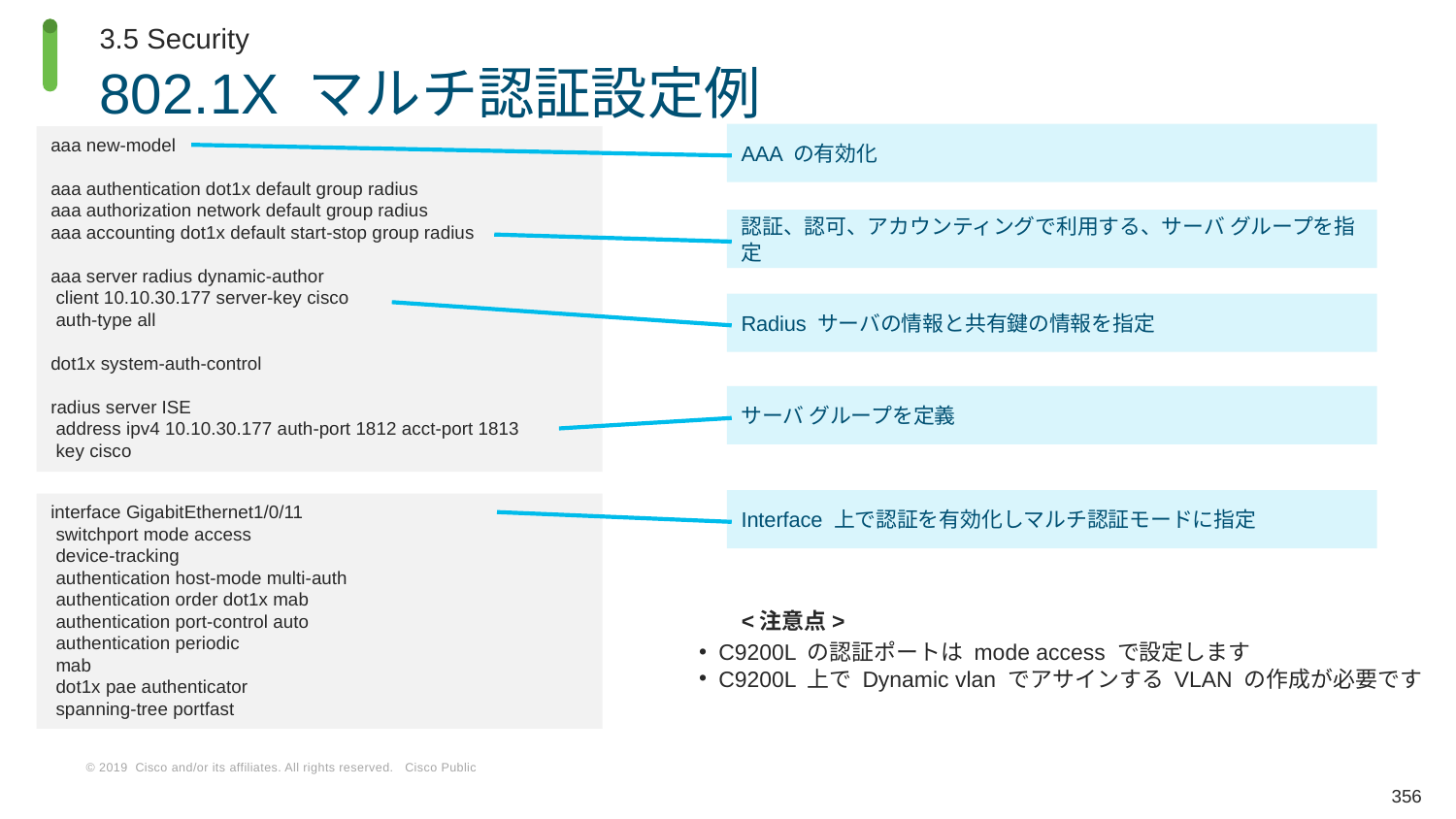

3.5 Security
# 802.1X マルチ認証設定例
AAA の有効化
aaa new-model

aaa authentication dot1x default group radius
aaa authorization network default group radius
aaa accounting dot1x default start-stop group radius

aaa server radius dynamic-author
 client 10.10.30.177 server-key cisco
 auth-type all

dot1x system-auth-control

radius server ISE
 address ipv4 10.10.30.177 auth-port 1812 acct-port 1813
 key cisco
認証、認可、アカウンティングで利用する、サーバ グループを指定
Radius サーバの情報と共有鍵の情報を指定
サーバ グループを定義
Interface 上で認証を有効化しマルチ認証モードに指定
interface GigabitEthernet1/0/11
 switchport mode access
 device-tracking
 authentication host-mode multi-auth
 authentication order dot1x mab
 authentication port-control auto
 authentication periodic
 mab
 dot1x pae authenticator
 spanning-tree portfast
<注意点>
C9200L の認証ポートは mode access で設定します
C9200L 上で Dynamic vlan でアサインする VLAN の作成が必要です
356